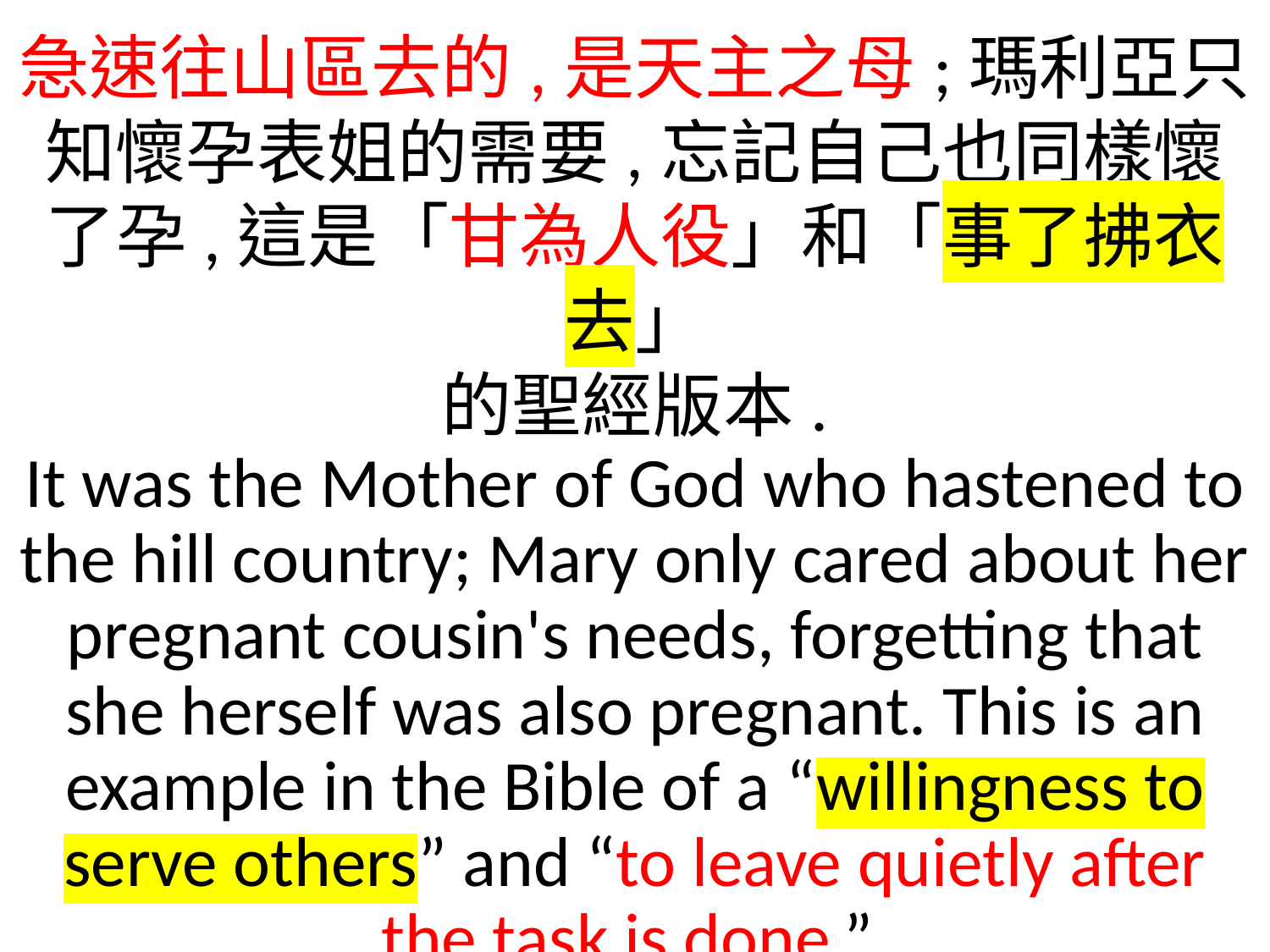

急速往山區去的,是天主之母;瑪利亞只知懷孕表姐的需要,忘記自己也同樣懷了孕,這是「甘為人役」和「事了拂衣去」
的聖經版本.
It was the Mother of God who hastened to the hill country; Mary only cared about her pregnant cousin's needs, forgetting that she herself was also pregnant. This is an example in the Bible of a “willingness to serve others” and “to leave quietly after the task is done.”